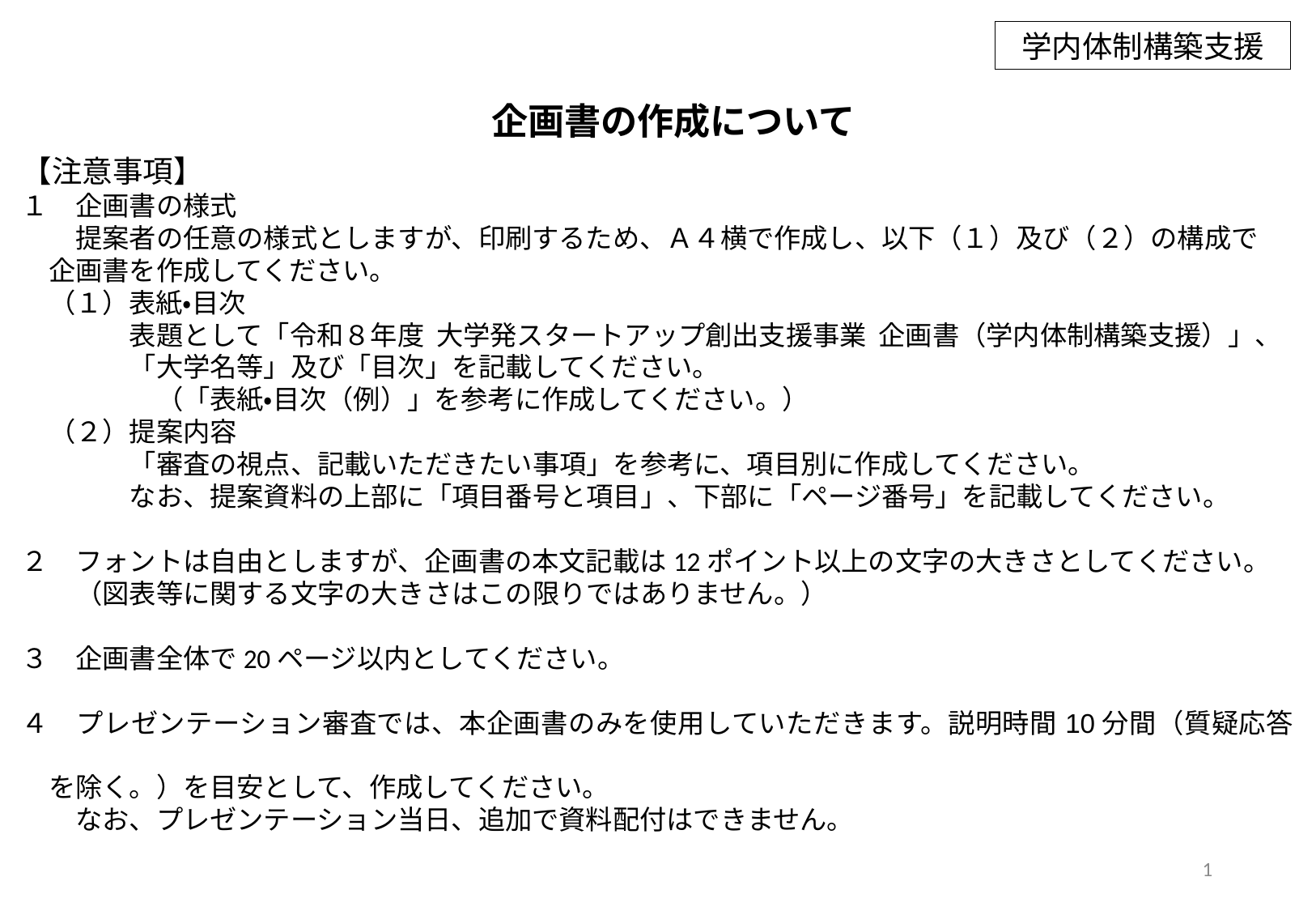

学内体制構築支援

　企画書の作成について
【注意事項】
１　企画書の様式
　　提案者の任意の様式としますが、印刷するため、Ａ４横で作成し、以下（１）及び（２）の構成で
　企画書を作成してください。
　（１）表紙・目次
　　　　表題として「令和８年度  大学発スタートアップ創出支援事業  企画書（学内体制構築支援）」、
　　　　「大学名等」及び「目次」を記載してください。
　　　　　（「表紙・目次（例）」を参考に作成してください。）
　（２）提案内容
　　　　「審査の視点、記載いただきたい事項」を参考に、項目別に作成してください。
　　　　なお、提案資料の上部に「項目番号と項目」、下部に「ページ番号」を記載してください。

２　フォントは自由としますが、企画書の本文記載は12ポイント以上の文字の大きさとしてください。
　　（図表等に関する文字の大きさはこの限りではありません。）

３　企画書全体で20ページ以内としてください。

４　プレゼンテーション審査では、本企画書のみを使用していただきます。説明時間10分間（質疑応答
　を除く。）を目安として、作成してください。
　　なお、プレゼンテーション当日、追加で資料配付はできません。
1